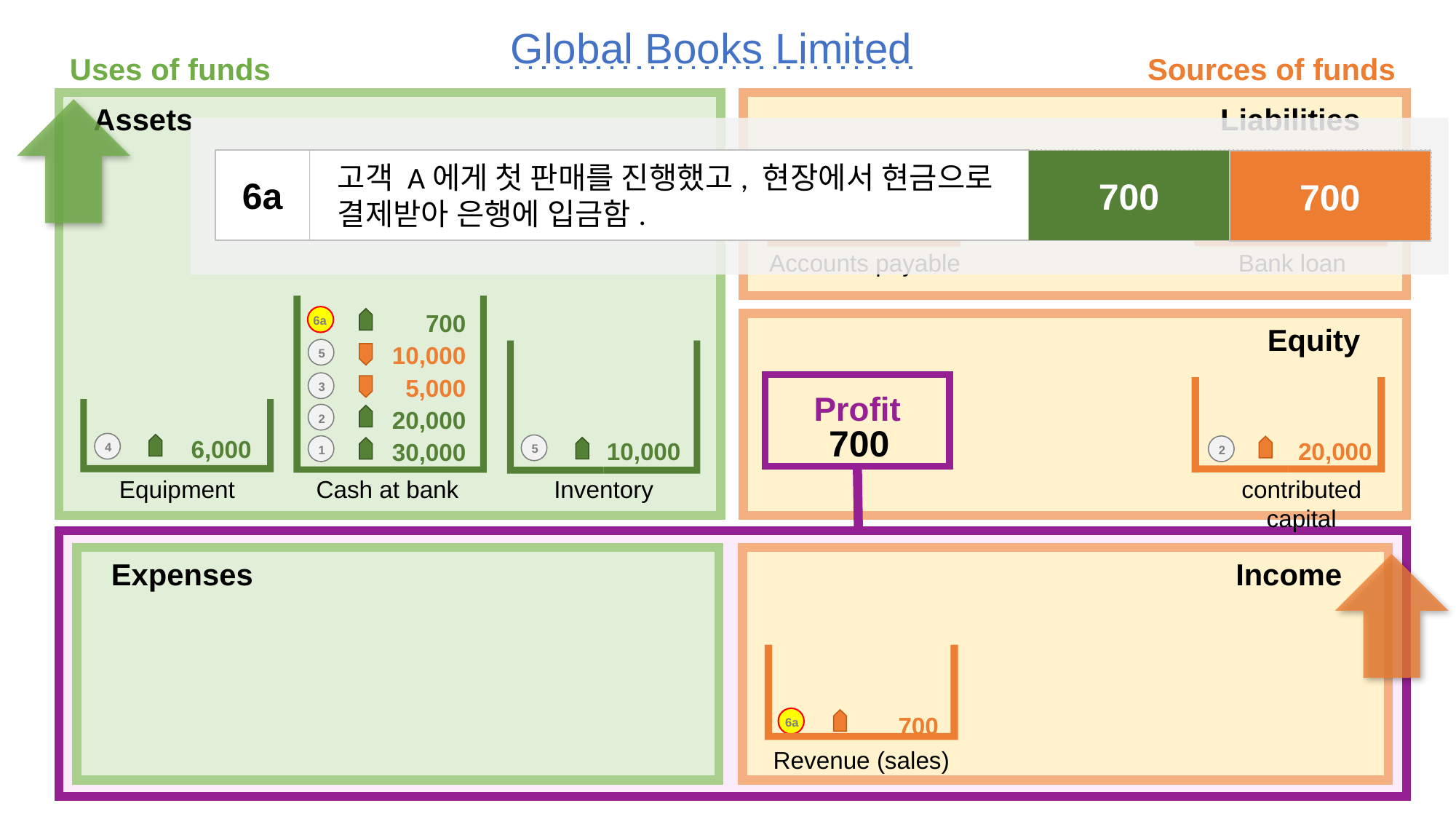

Global Books Limited
Uses of funds
Sources of funds
_Assets
Liabilities_
Equity_
Profit

_Expenses
Income_

6a
Cash
700
Sales
700
고객 A에게 첫 판매를 진행했고, 현장에서 현금으로 결제받아 은행에 입금함.
700

700

5,000

3

6,000
30,000

4

1

Accounts payable
Bank loan

700

6a

10,000

5

5,000

3

20,000

2

700
6,000
20,000
10,000
30,000

4

5

1

2

Equipment
Cash at bank
Inventory
contributed capital

700

6a

Revenue (sales)